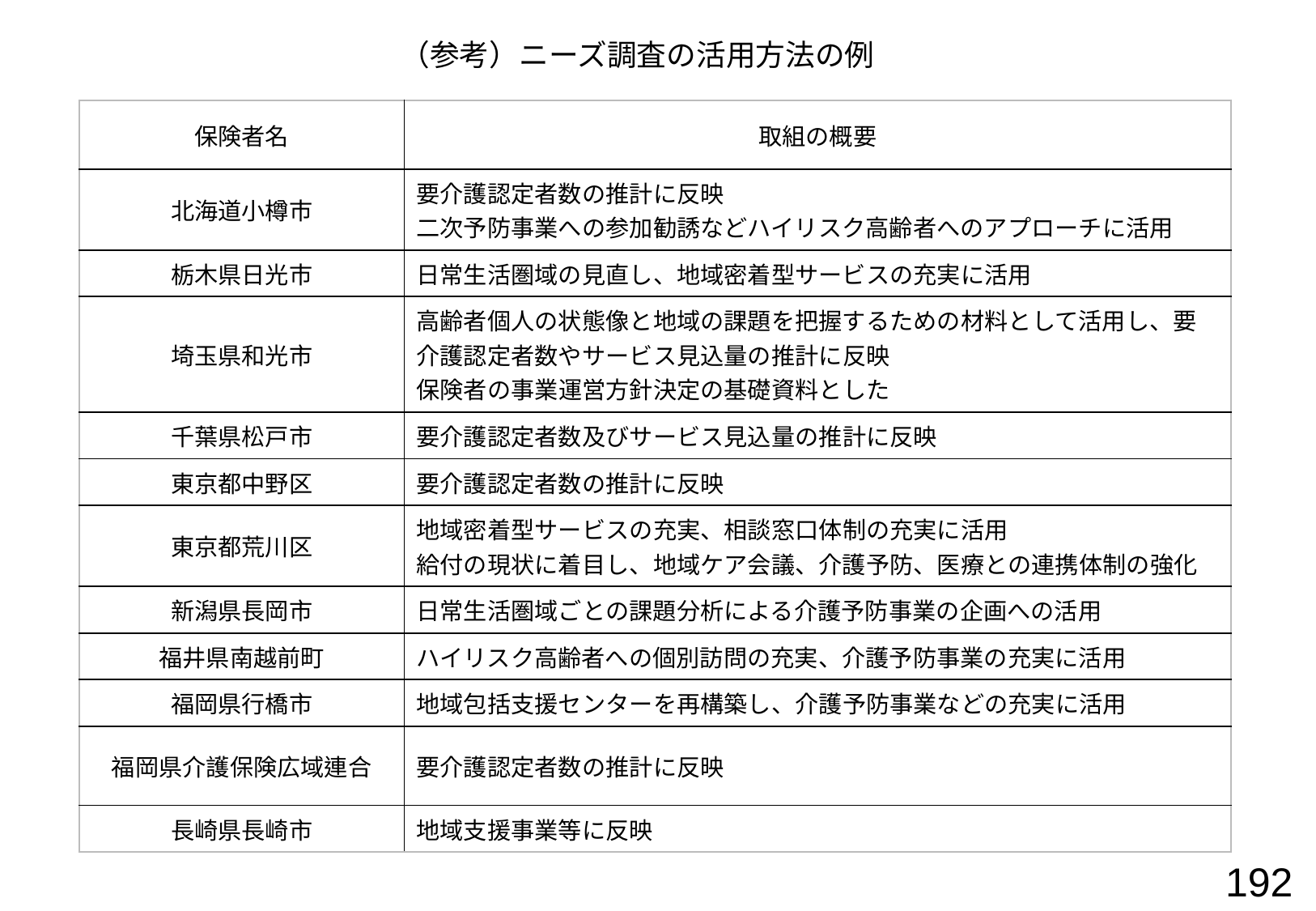

（参考）ニーズ調査の活用方法の例
| 保険者名 | 取組の概要 |
| --- | --- |
| 北海道小樽市 | 要介護認定者数の推計に反映 二次予防事業への参加勧誘などハイリスク高齢者へのアプローチに活用 |
| 栃木県日光市 | 日常生活圏域の見直し、地域密着型サービスの充実に活用 |
| 埼玉県和光市 | 高齢者個人の状態像と地域の課題を把握するための材料として活用し、要介護認定者数やサービス見込量の推計に反映 保険者の事業運営方針決定の基礎資料とした |
| 千葉県松戸市 | 要介護認定者数及びサービス見込量の推計に反映 |
| 東京都中野区 | 要介護認定者数の推計に反映 |
| 東京都荒川区 | 地域密着型サービスの充実、相談窓口体制の充実に活用 給付の現状に着目し、地域ケア会議、介護予防、医療との連携体制の強化 |
| 新潟県長岡市 | 日常生活圏域ごとの課題分析による介護予防事業の企画への活用 |
| 福井県南越前町 | ハイリスク高齢者への個別訪問の充実、介護予防事業の充実に活用 |
| 福岡県行橋市 | 地域包括支援センターを再構築し、介護予防事業などの充実に活用 |
| 福岡県介護保険広域連合 | 要介護認定者数の推計に反映 |
| 長崎県長崎市 | 地域支援事業等に反映 |
192